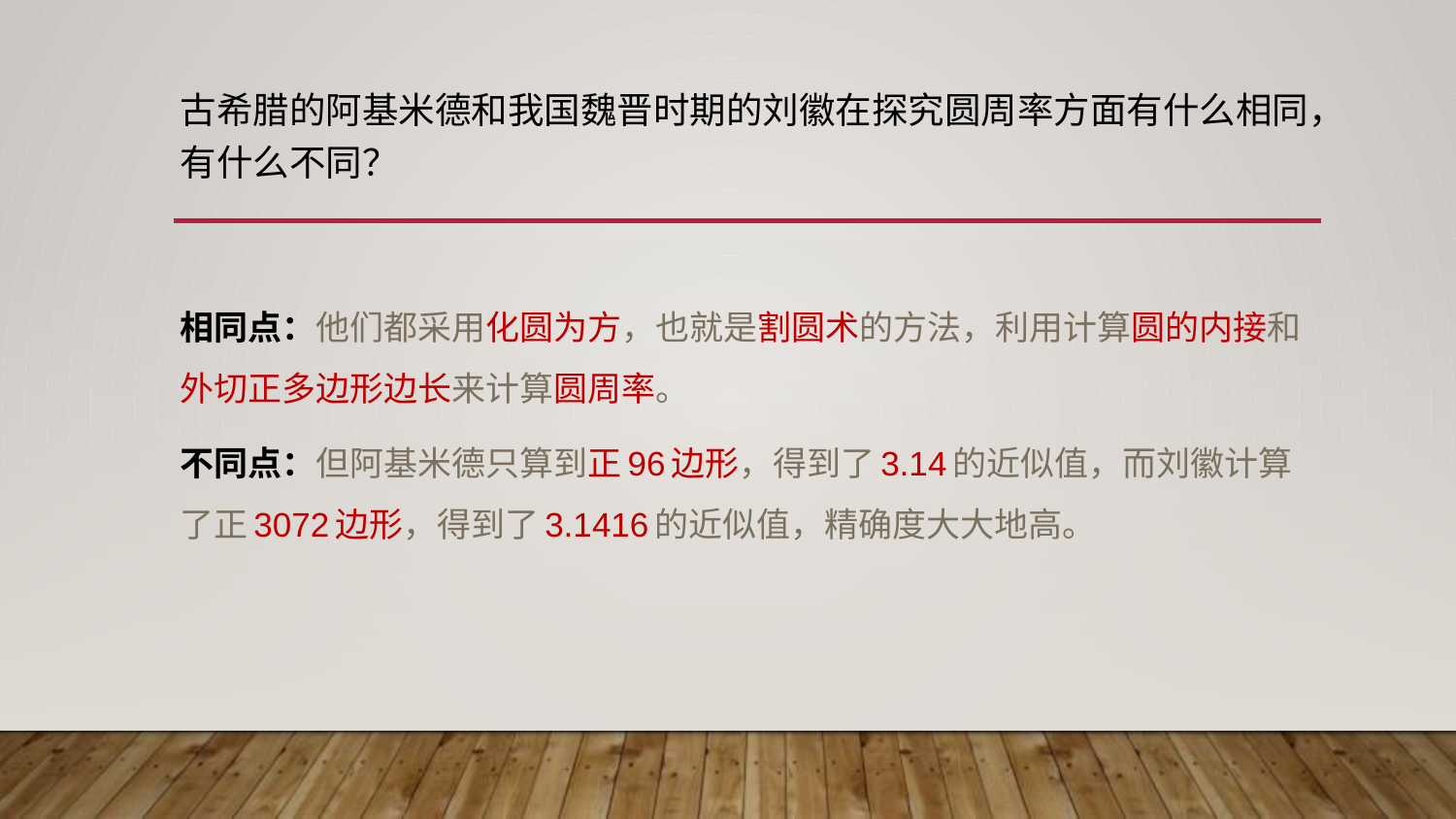

古希腊的阿基米德和我国魏晋时期的刘徽在探究圆周率方面有什么相同，有什么不同？
相同点：他们都采用化圆为方，也就是割圆术的方法，利用计算圆的内接和外切正多边形边长来计算圆周率。
不同点：但阿基米德只算到正96边形，得到了3.14的近似值，而刘徽计算了正3072边形，得到了3.1416的近似值，精确度大大地高。